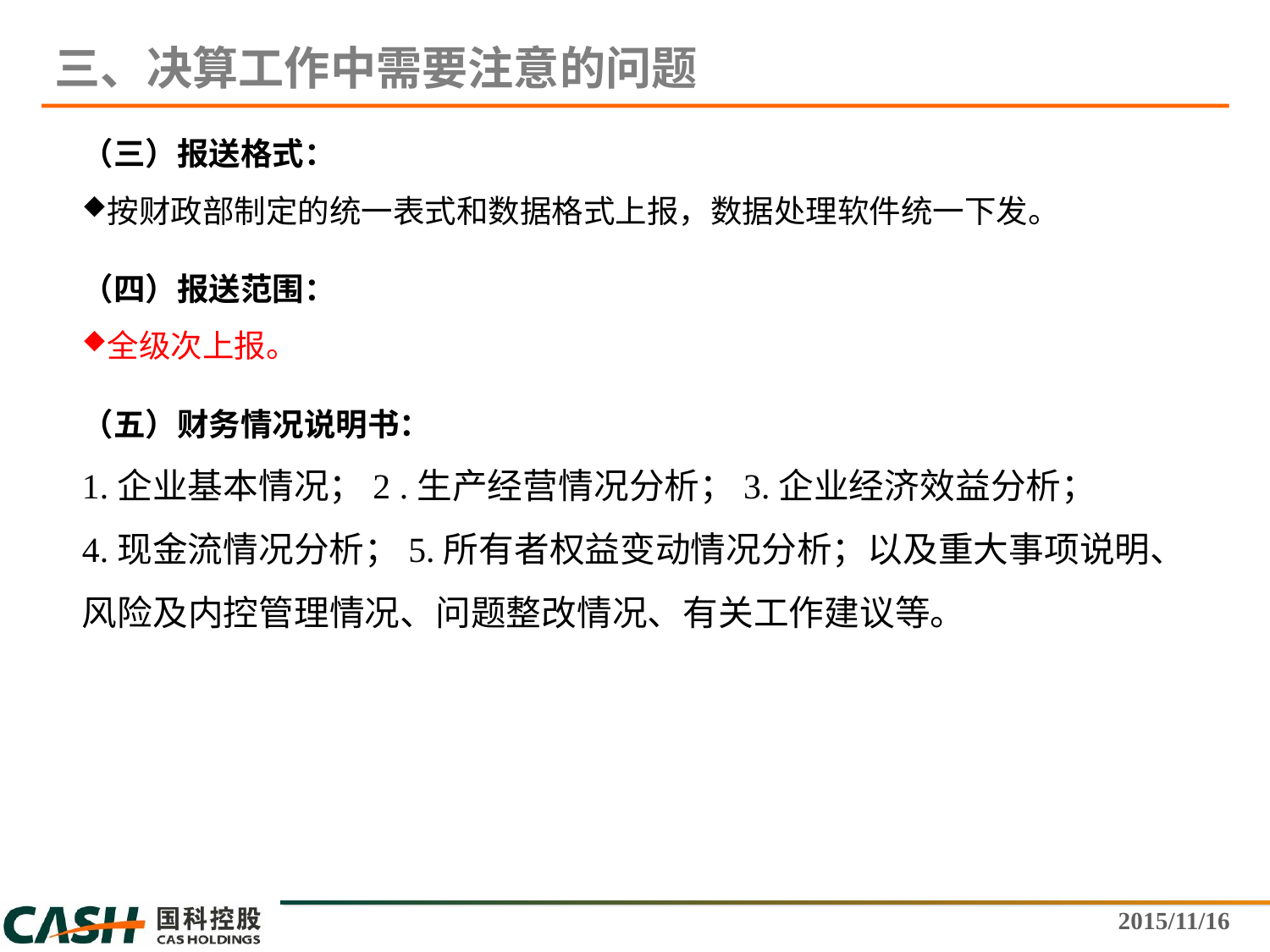

三、决算工作中需要注意的问题
（三）报送格式：
按财政部制定的统一表式和数据格式上报，数据处理软件统一下发。
（四）报送范围：
全级次上报。
（五）财务情况说明书：
1.企业基本情况；2 .生产经营情况分析；3.企业经济效益分析；
4.现金流情况分析；5.所有者权益变动情况分析；以及重大事项说明、风险及内控管理情况、问题整改情况、有关工作建议等。